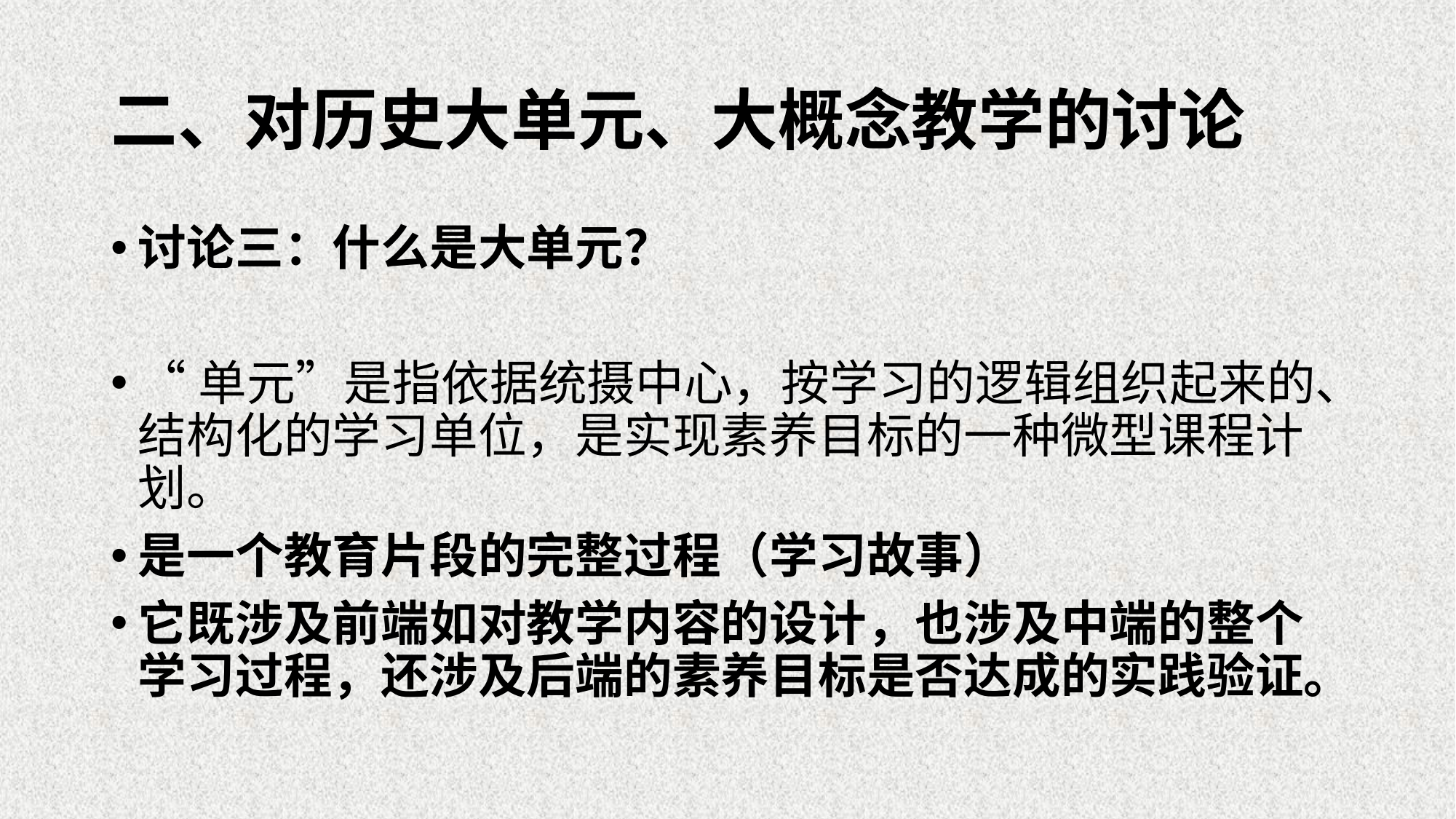

# 二、对历史大单元、大概念教学的讨论
讨论三：什么是大单元？

“单元”是指依据统摄中心，按学习的逻辑组织起来的、结构化的学习单位，是实现素养目标的一种微型课程计划。
是一个教育片段的完整过程（学习故事）
它既涉及前端如对教学内容的设计，也涉及中端的整个学习过程，还涉及后端的素养目标是否达成的实践验证。